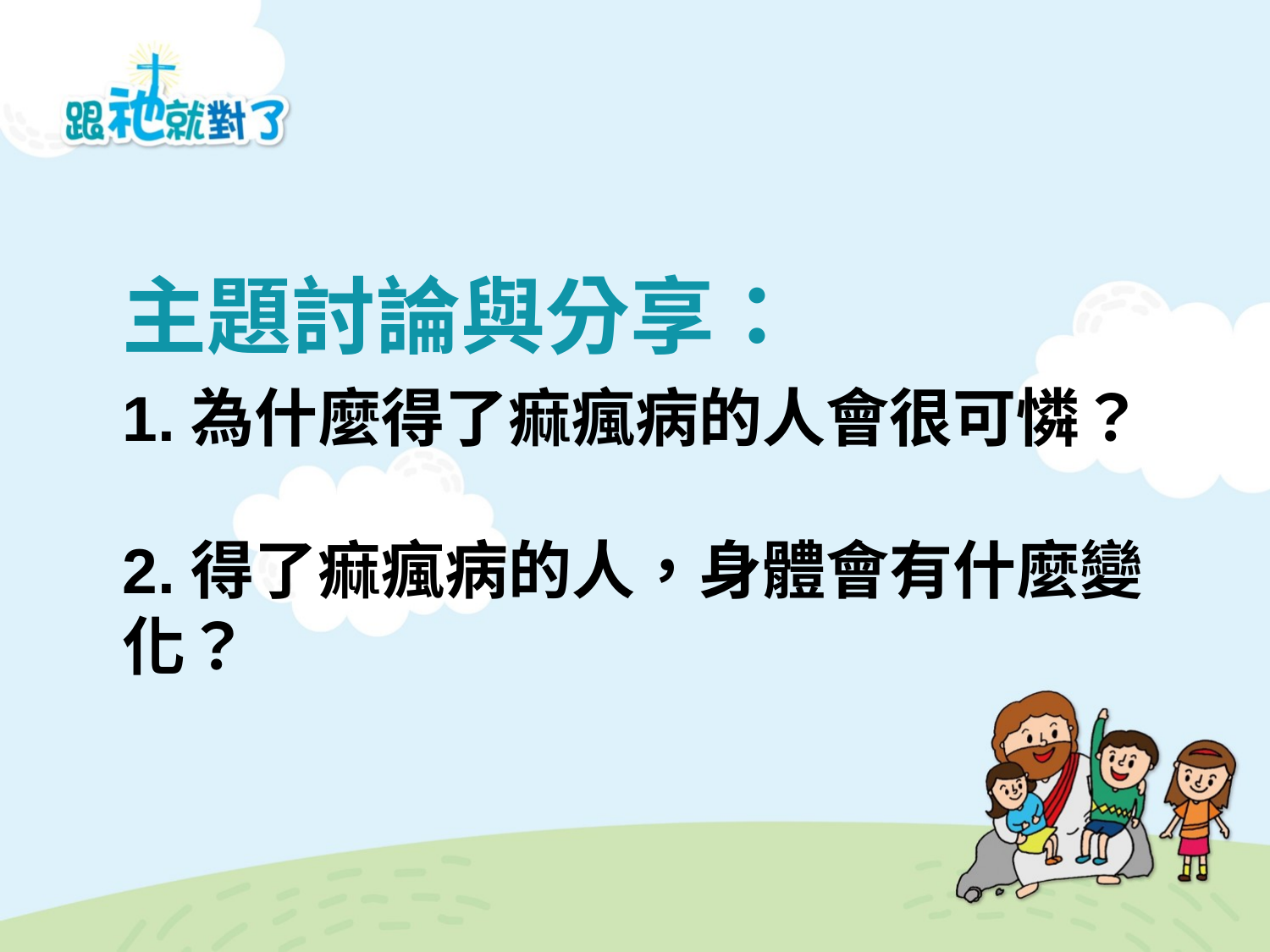

主題討論與分享：
1.為什麼得了痲瘋病的人會很可憐？

2.得了痲瘋病的人，身體會有什麼變化？